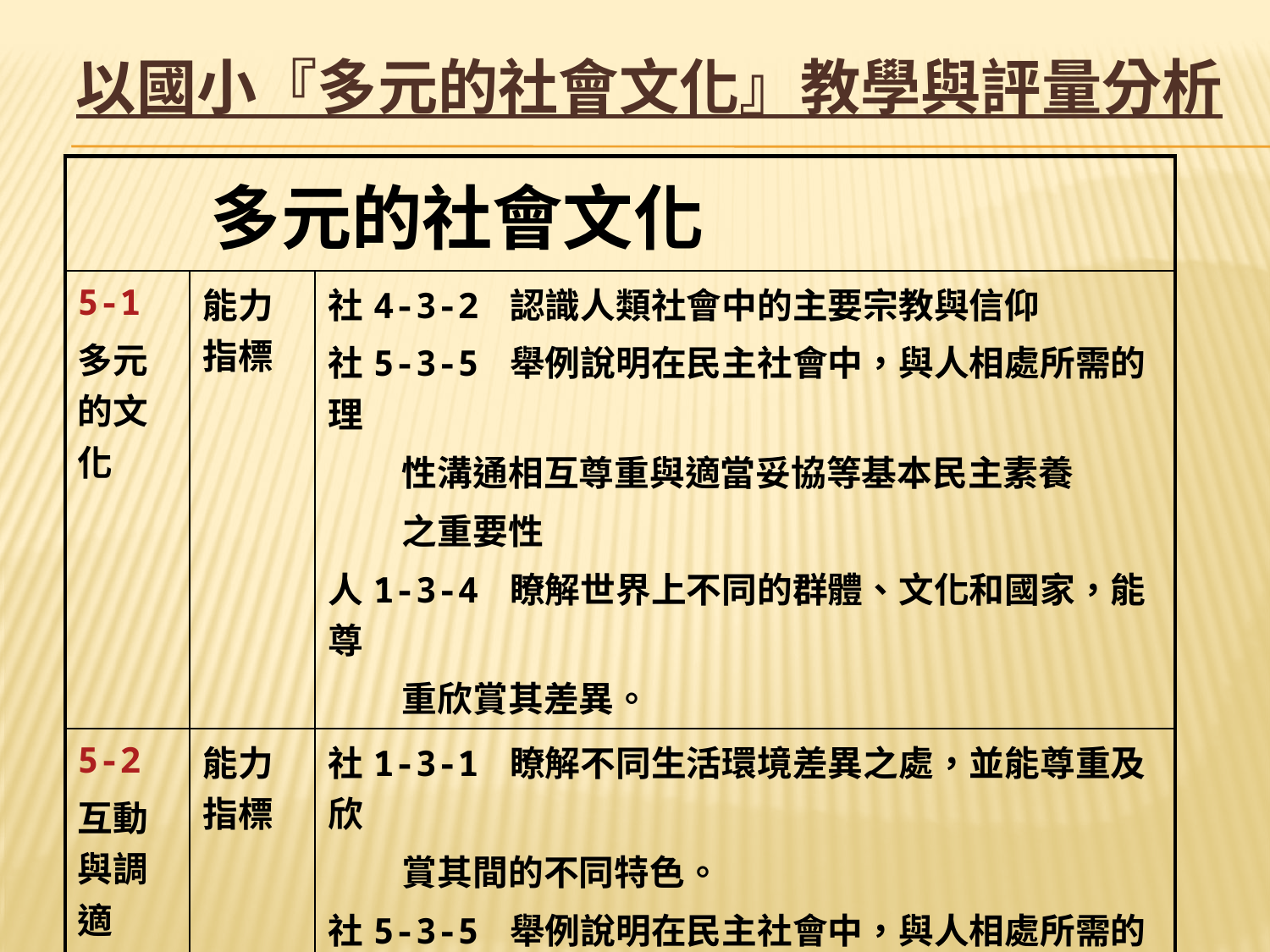

# 以國小『多元的社會文化』教學與評量分析
| 多元的社會文化 |  |  |
| --- | --- | --- |
| 5-1 多元的文化 | 能力指標 | 社4-3-2 認識人類社會中的主要宗教與信仰 社5-3-5 舉例說明在民主社會中，與人相處所需的理 性溝通相互尊重與適當妥協等基本民主素養 之重要性 人1-3-4 瞭解世界上不同的群體、文化和國家，能尊 重欣賞其差異。 |
| 5-2 互動與調適 | 能力指標 | 社1-3-1 瞭解不同生活環境差異之處，並能尊重及欣 賞其間的不同特色。 社5-3-5 舉例說明在民主社會中，與人相處所需的理 性溝通相互尊重與是當妥協等基本民主素養 之重要性 |